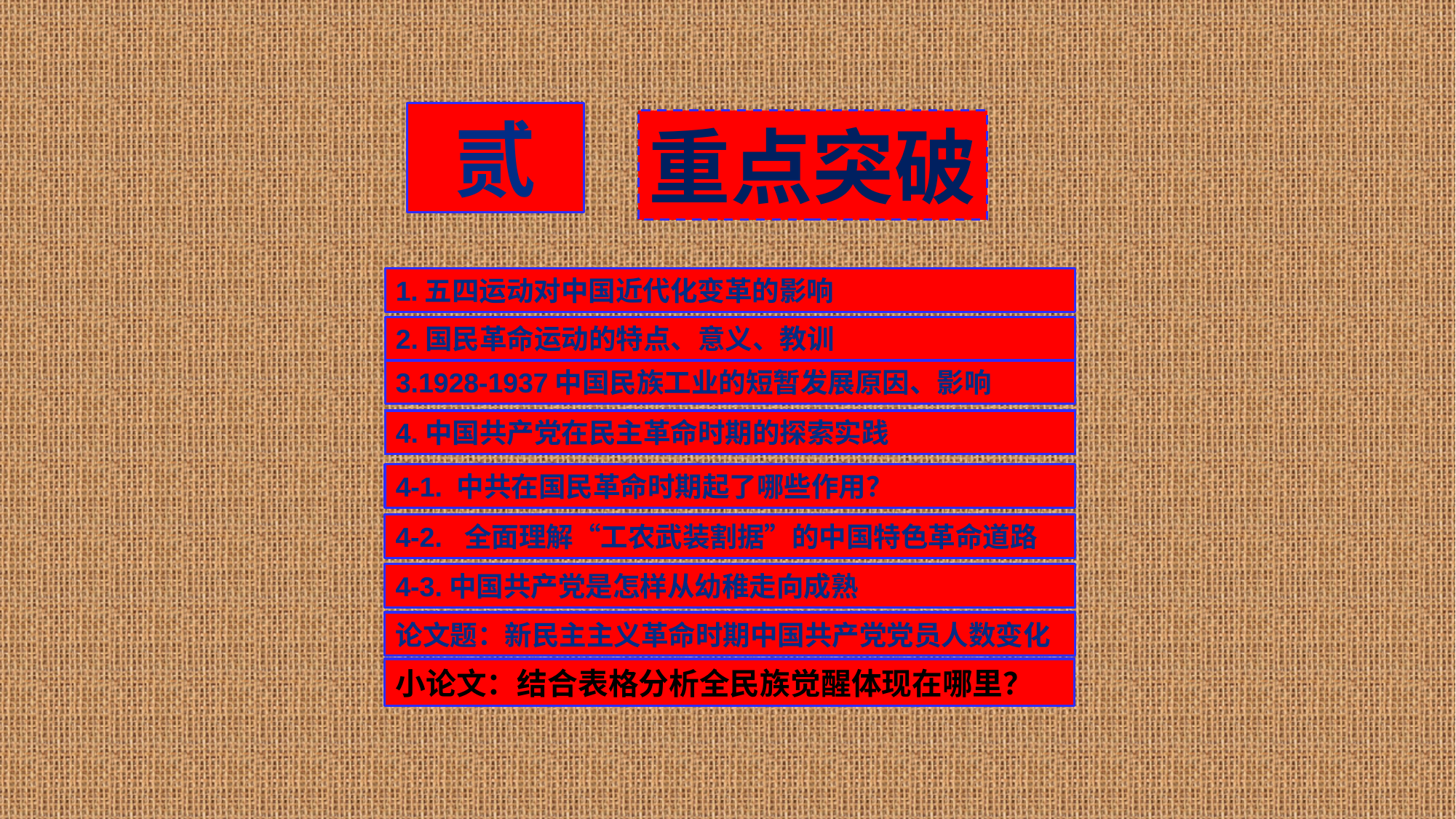

贰
重点突破
1.五四运动对中国近代化变革的影响
2.国民革命运动的特点、意义、教训
3.1928-1937中国民族工业的短暂发展原因、影响
4.中国共产党在民主革命时期的探索实践
4-1. 中共在国民革命时期起了哪些作用？
4-2.  全面理解“工农武装割据”的中国特色革命道路
4-3.中国共产党是怎样从幼稚走向成熟
论文题：新民主主义革命时期中国共产党党员人数变化
小论文：结合表格分析全民族觉醒体现在哪里？